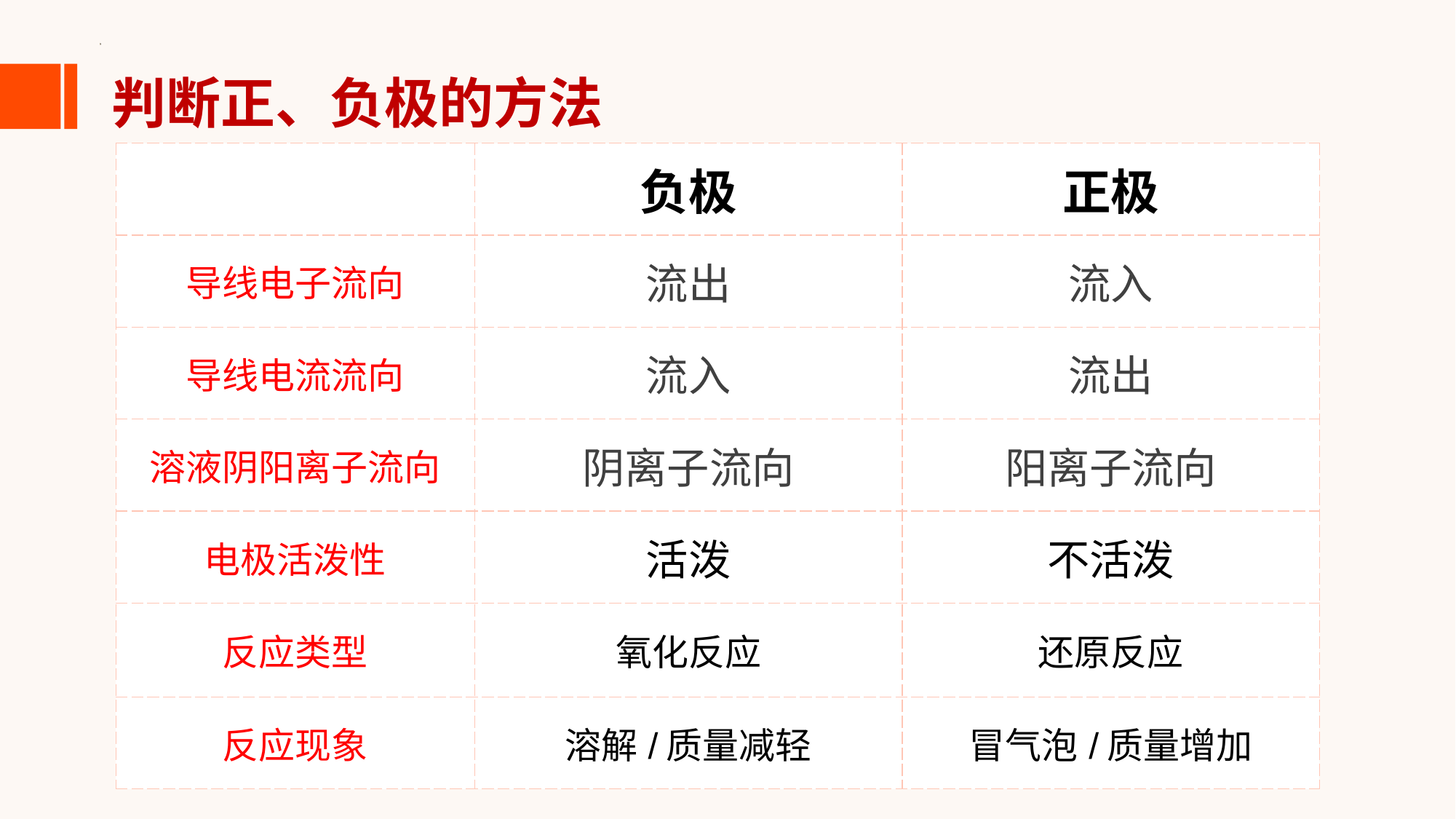

判断正、负极的方法
|  | 负极 | 正极 |
| --- | --- | --- |
| 导线电子流向 | 流出 | 流入 |
| 导线电流流向 | 流入 | 流出 |
| 溶液阴阳离子流向 | 阴离子流向 | 阳离子流向 |
| 电极活泼性 | 活泼 | 不活泼 |
| 反应类型 | 氧化反应 | 还原反应 |
| 反应现象 | 溶解/质量减轻 | 冒气泡/质量增加 |